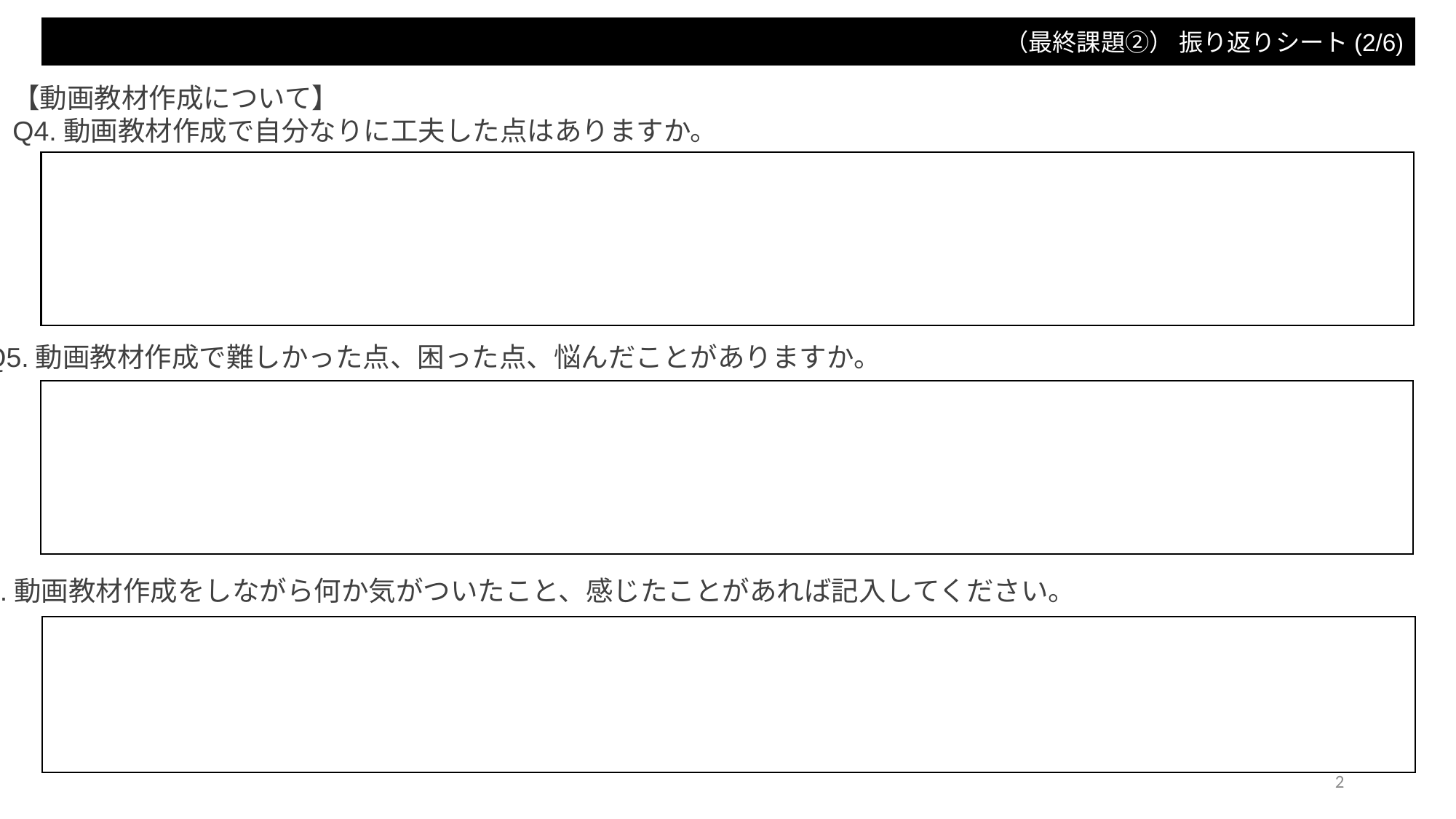

（最終課題②） 振り返りシート(2/6)
【動画教材作成について】
Q4.動画教材作成で自分なりに工夫した点はありますか。

Q5.動画教材作成で難しかった点、困った点、悩んだことがありますか。

Q6.動画教材作成をしながら何か気がついたこと、感じたことがあれば記入してください。

2